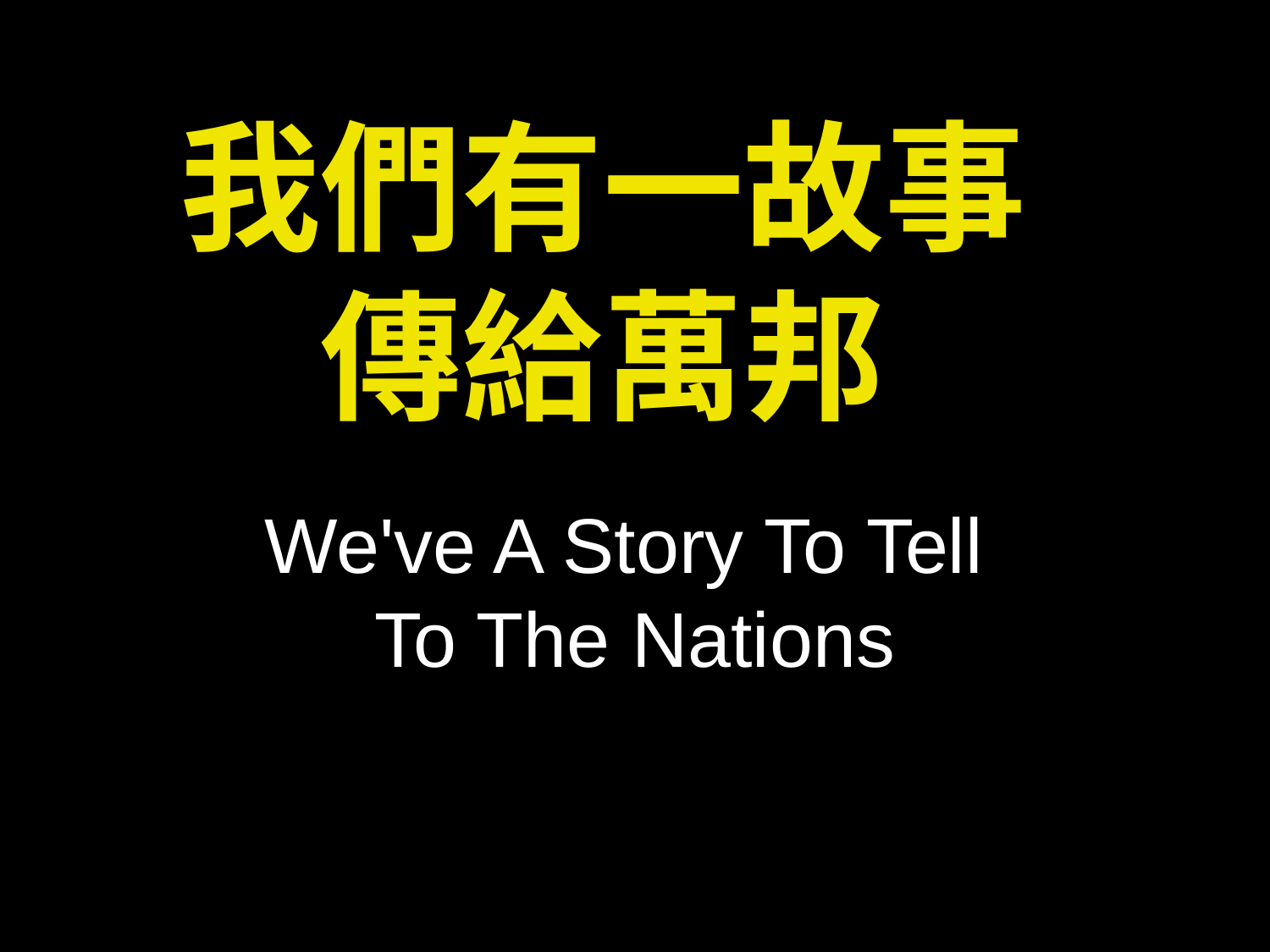

# 我們有一故事 傳給萬邦
We've A Story To Tell
To The Nations